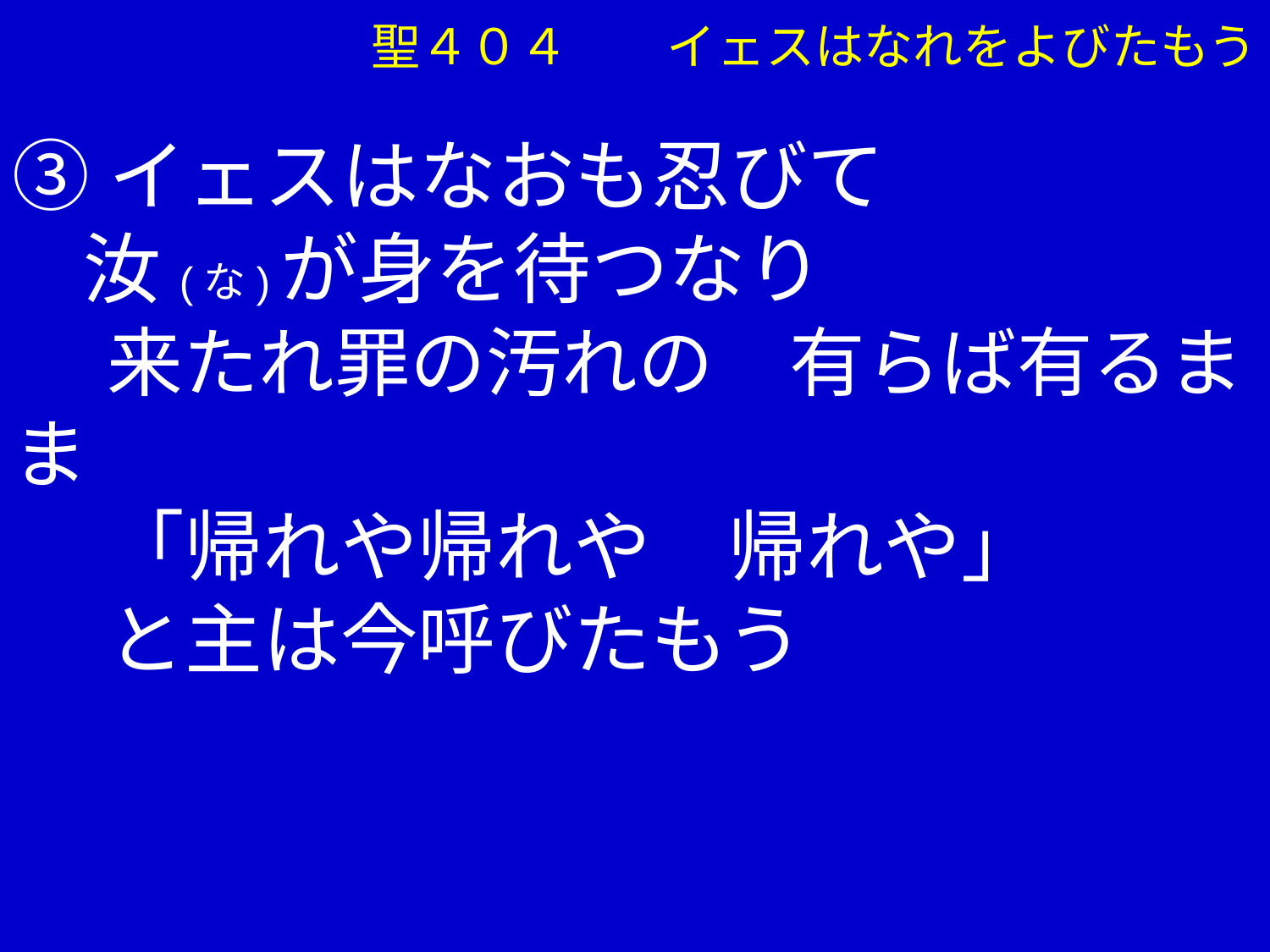

聖４０４　　イェスはなれをよびたもう
③イェスはなおも忍びて
   汝(な)が身を待つなり
　 来たれ罪の汚れの　有らば有るまま
　 「帰れや帰れや　帰れや」
　 と主は今呼びたもう